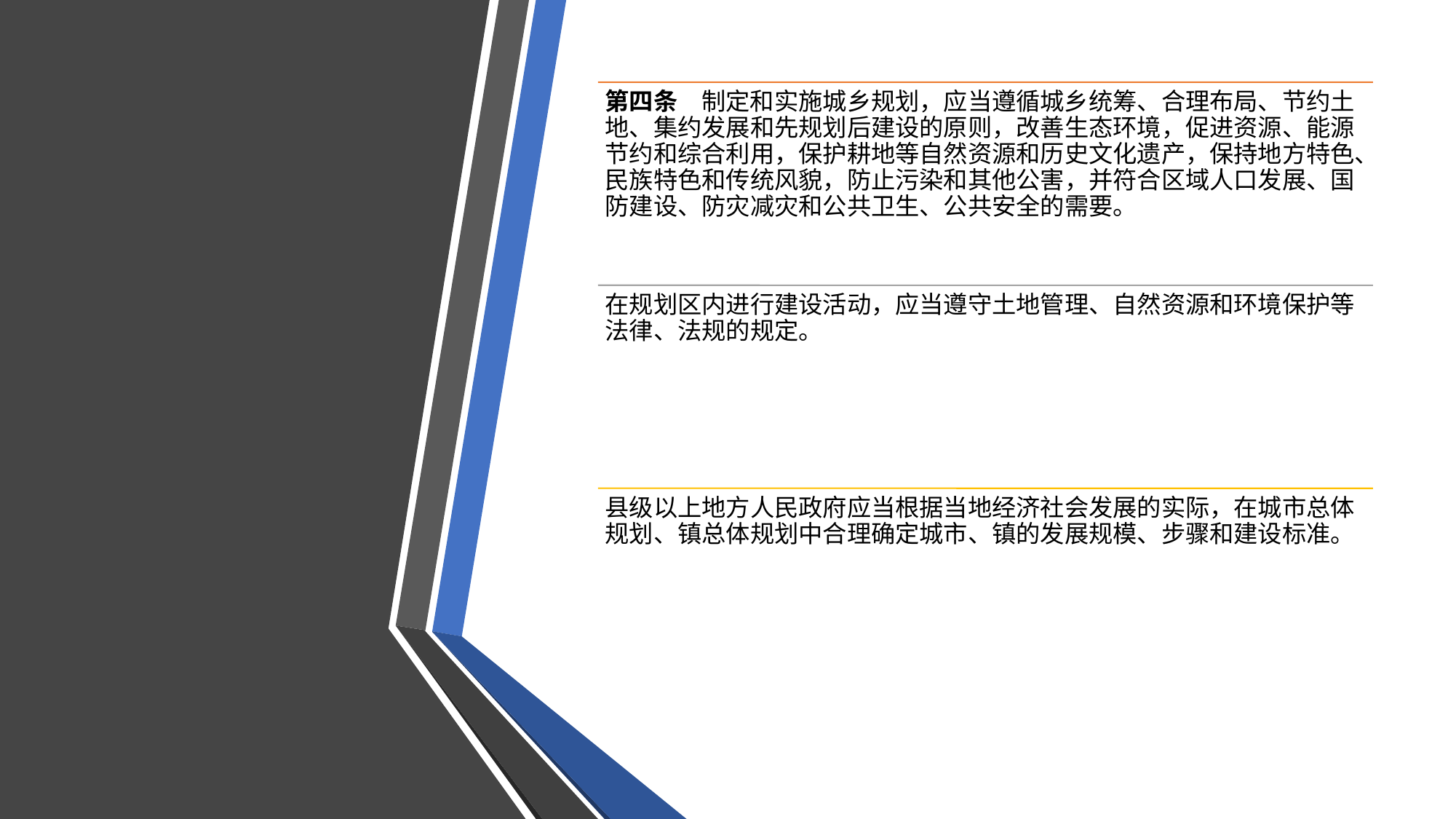

#
第四条　制定和实施城乡规划，应当遵循城乡统筹、合理布局、节约土地、集约发展和先规划后建设的原则，改善生态环境，促进资源、能源节约和综合利用，保护耕地等自然资源和历史文化遗产，保持地方特色、民族特色和传统风貌，防止污染和其他公害，并符合区域人口发展、国防建设、防灾减灾和公共卫生、公共安全的需要。
在规划区内进行建设活动，应当遵守土地管理、自然资源和环境保护等法律、法规的规定。
县级以上地方人民政府应当根据当地经济社会发展的实际，在城市总体规划、镇总体规划中合理确定城市、镇的发展规模、步骤和建设标准。